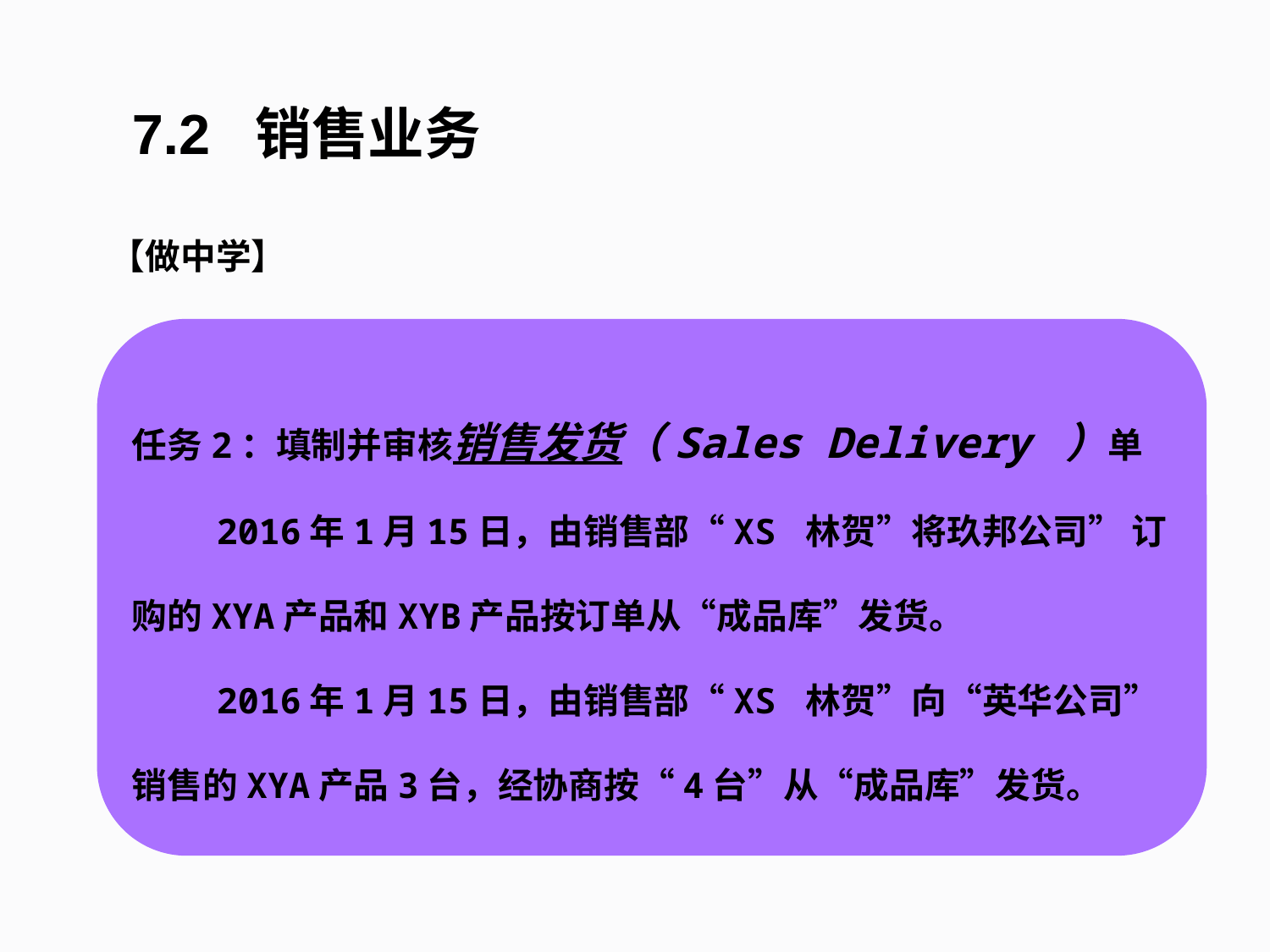

7.2  销售业务
【做中学】

任务2：填制并审核销售发货（Sales Delivery ）单
    2016年1月15日，由销售部“XS 林贺”将玖邦公司” 订购的XYA产品和XYB产品按订单从“成品库”发货。
    2016年1月15日，由销售部“XS 林贺”向“英华公司” 销售的XYA产品3台，经协商按“4台”从“成品库”发货。